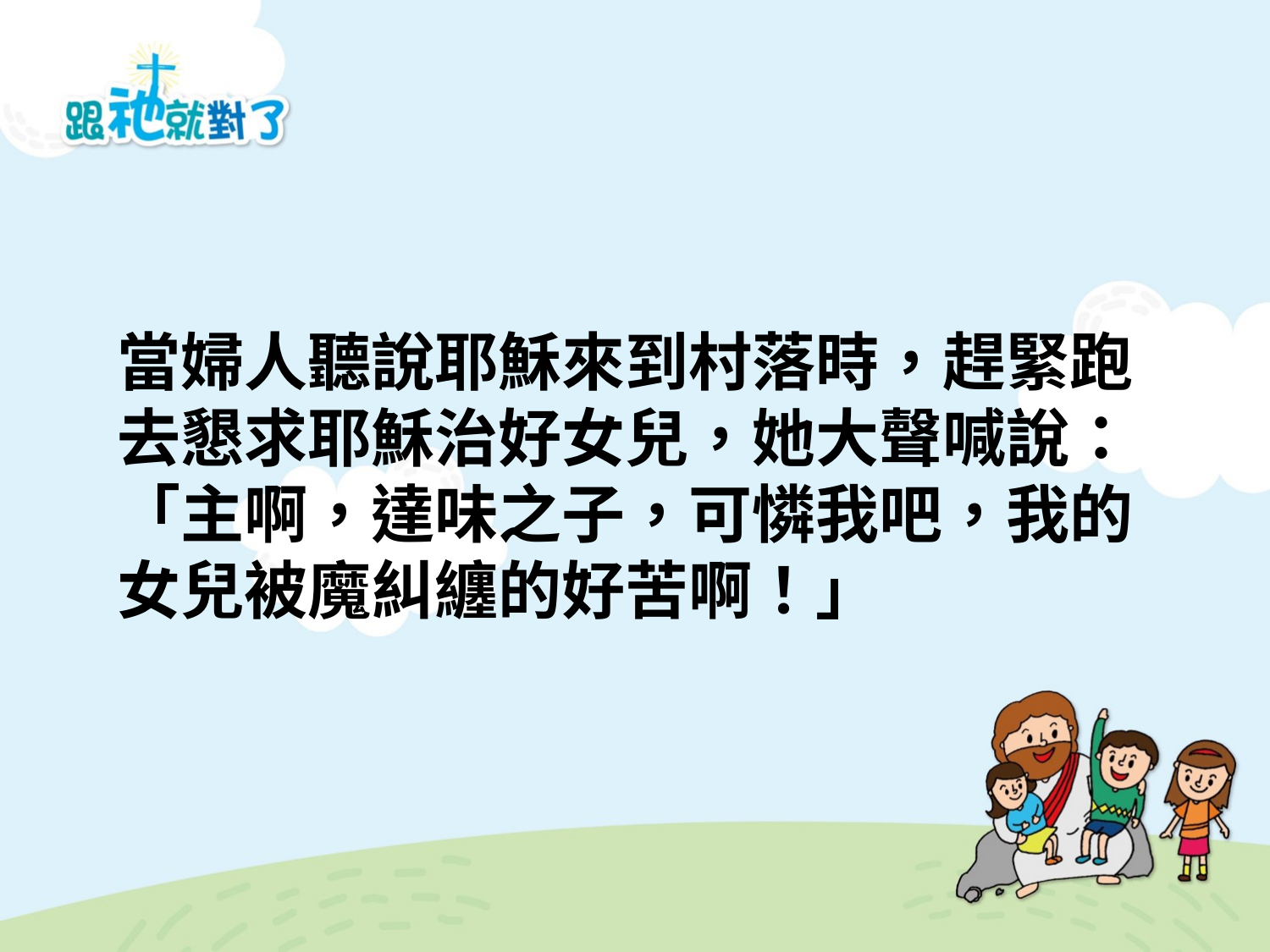

當婦人聽說耶穌來到村落時，趕緊跑去懇求耶穌治好女兒，她大聲喊說：「主啊，達味之子，可憐我吧，我的女兒被魔糾纏的好苦啊！」